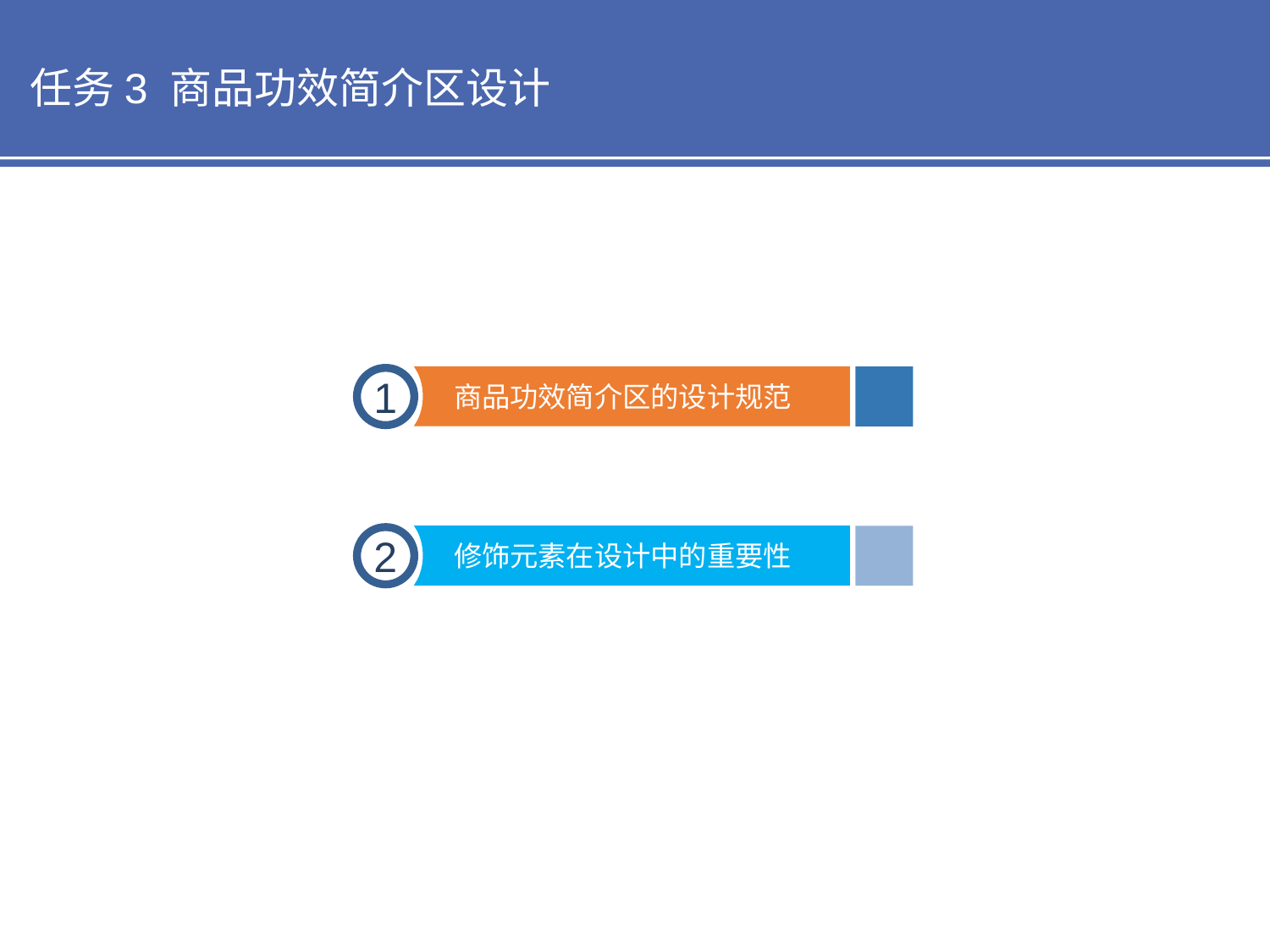

任务3 商品功效简介区设计

商品功效简介区的设计规范

1

修饰元素在设计中的重要性

2